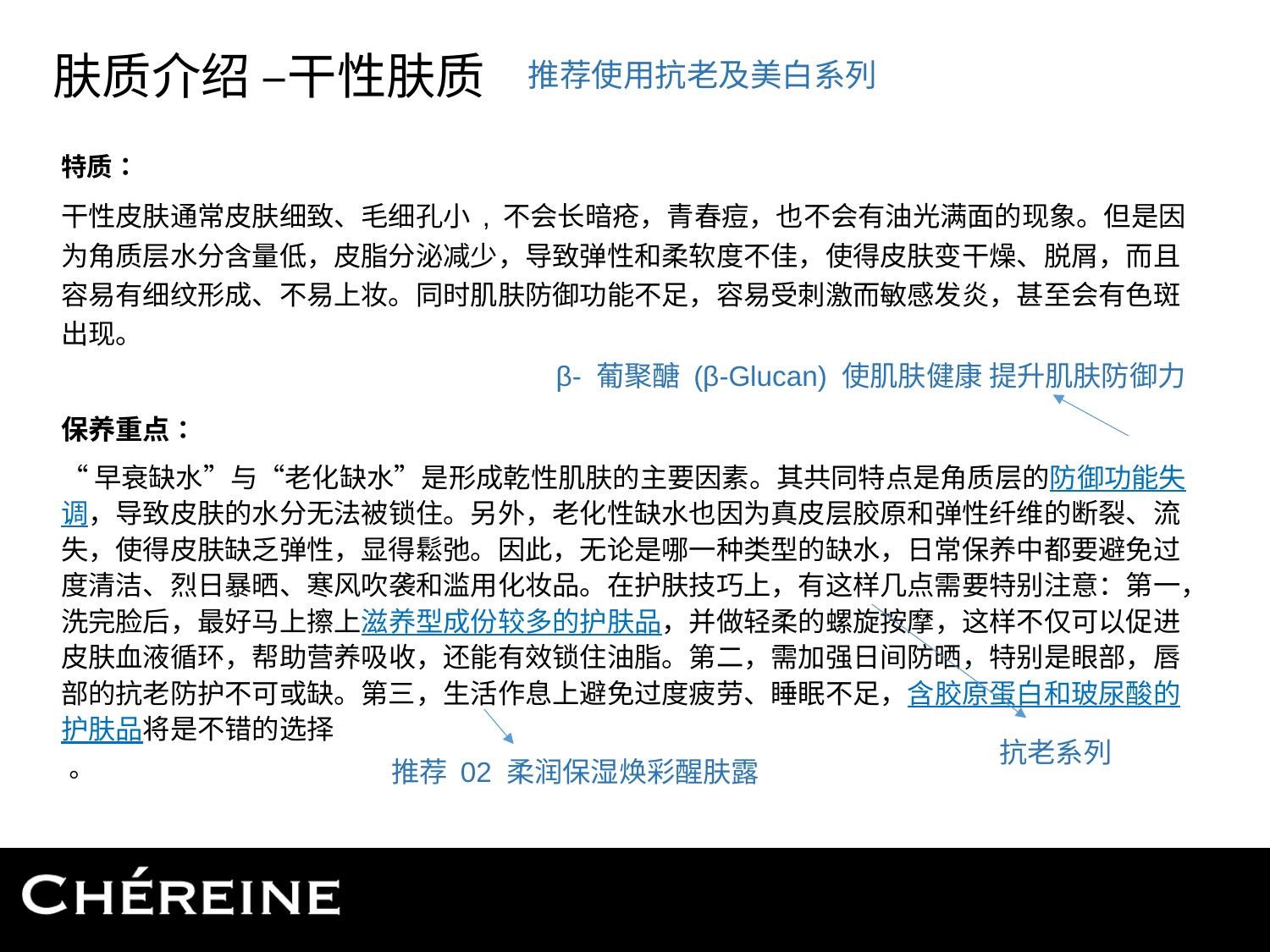

# 肤质介绍 –干性肤质
推荐使用抗老及美白系列
特质：
干性皮肤通常皮肤细致、毛细孔小 , 不会长暗疮，青春痘，也不会有油光满面的现象。但是因为角质层水分含量低，皮脂分泌减少，导致弹性和柔软度不佳，使得皮肤变干燥、脱屑，而且容易有细纹形成、不易上妆。同时肌肤防御功能不足，容易受刺激而敏感发炎，甚至会有色斑出现。

保养重点：
“早衰缺水”与“老化缺水”是形成乾性肌肤的主要因素。其共同特点是角质层的防御功能失调，导致皮肤的水分无法被锁住。另外，老化性缺水也因为真皮层胶原和弹性纤维的断裂、流失，使得皮肤缺乏弹性，显得鬆弛。因此，无论是哪一种类型的缺水，日常保养中都要避免过度清洁、烈日暴晒、寒风吹袭和滥用化妆品。在护肤技巧上，有这样几点需要特别注意：第一，洗完脸后，最好马上擦上滋养型成份较多的护肤品，并做轻柔的螺旋按摩，这样不仅可以促进皮肤血液循环，帮助营养吸收，还能有效锁住油脂。第二，需加强日间防晒，特别是眼部，唇部的抗老防护不可或缺。第三，生活作息上避免过度疲劳、睡眠不足，含胶原蛋白和玻尿酸的护肤品将是不错的选择
。

β- 葡聚醣 (β-Glucan) 使肌肤健康 提升肌肤防御力
抗老系列
推荐 02 柔润保湿焕彩醒肤露